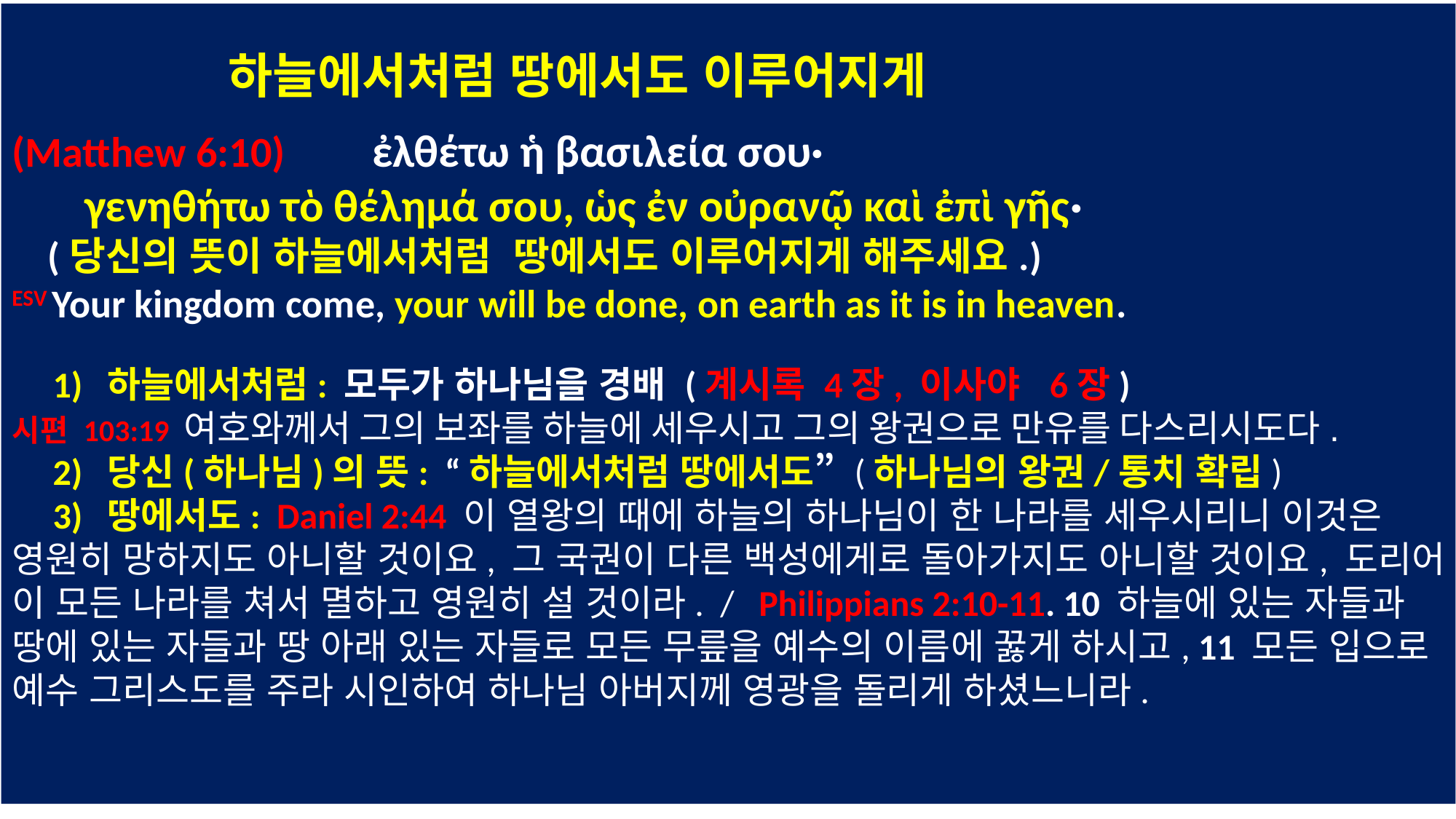

하늘에서처럼 땅에서도 이루어지게

(Matthew 6:10)         ἐλθέτω ἡ βασιλεία σου·
       γενηθήτω τὸ θέλημά σου, ὡς ἐν οὐρανῷ καὶ ἐπὶ γῆς·
    (당신의 뜻이 하늘에서처럼  땅에서도 이루어지게 해주세요.)
ESV Your kingdom come, your will be done, on earth as it is in heaven.

     1)  하늘에서처럼: 모두가 하나님을 경배 (계시록 4장, 이사야  6장)
시편 103:19 여호와께서 그의 보좌를 하늘에 세우시고 그의 왕권으로 만유를 다스리시도다.
     2)  당신(하나님)의 뜻:  “하늘에서처럼 땅에서도” (하나님의 왕권/통치 확립)
     3)  땅에서도:  Daniel 2:44 이 열왕의 때에 하늘의 하나님이 한 나라를 세우시리니 이것은 영원히 망하지도 아니할 것이요, 그 국권이 다른 백성에게로 돌아가지도 아니할 것이요, 도리어 이 모든 나라를 쳐서 멸하고 영원히 설 것이라.  /   Philippians 2:10-11. 10 하늘에 있는 자들과 땅에 있는 자들과 땅 아래 있는 자들로 모든 무릎을 예수의 이름에 꿇게 하시고, 11 모든 입으로 예수 그리스도를 주라 시인하여 하나님 아버지께 영광을 돌리게 하셨느니라.